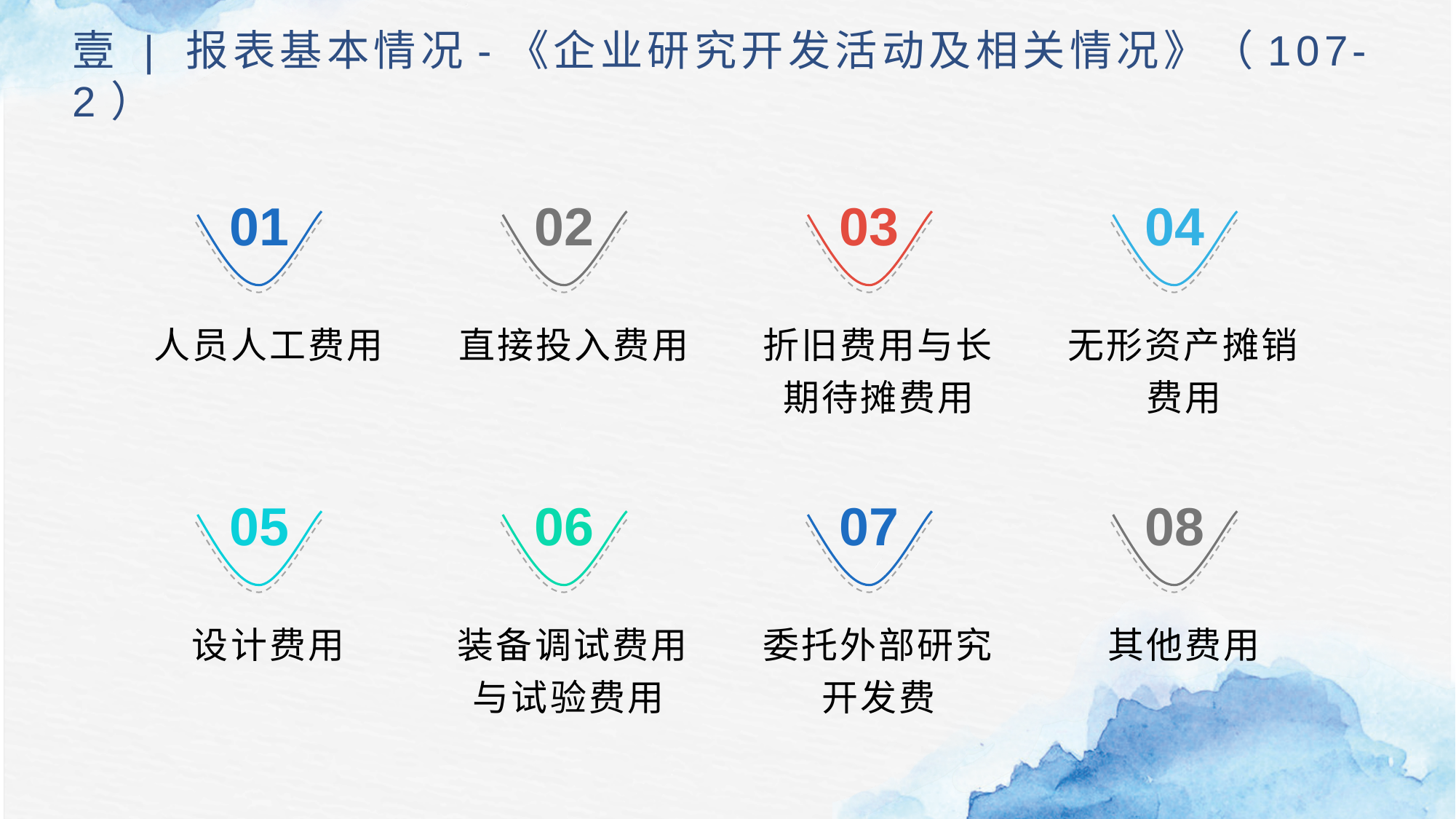

# 壹 | 报表基本情况-《企业研究开发活动及相关情况》（107-2）
01

人员人工费用
02

直接投入费用
03

折旧费用与长期待摊费用
04

无形资产摊销费用
05

设计费用
06

装备调试费用与试验费用
07

委托外部研究开发费
08

其他费用